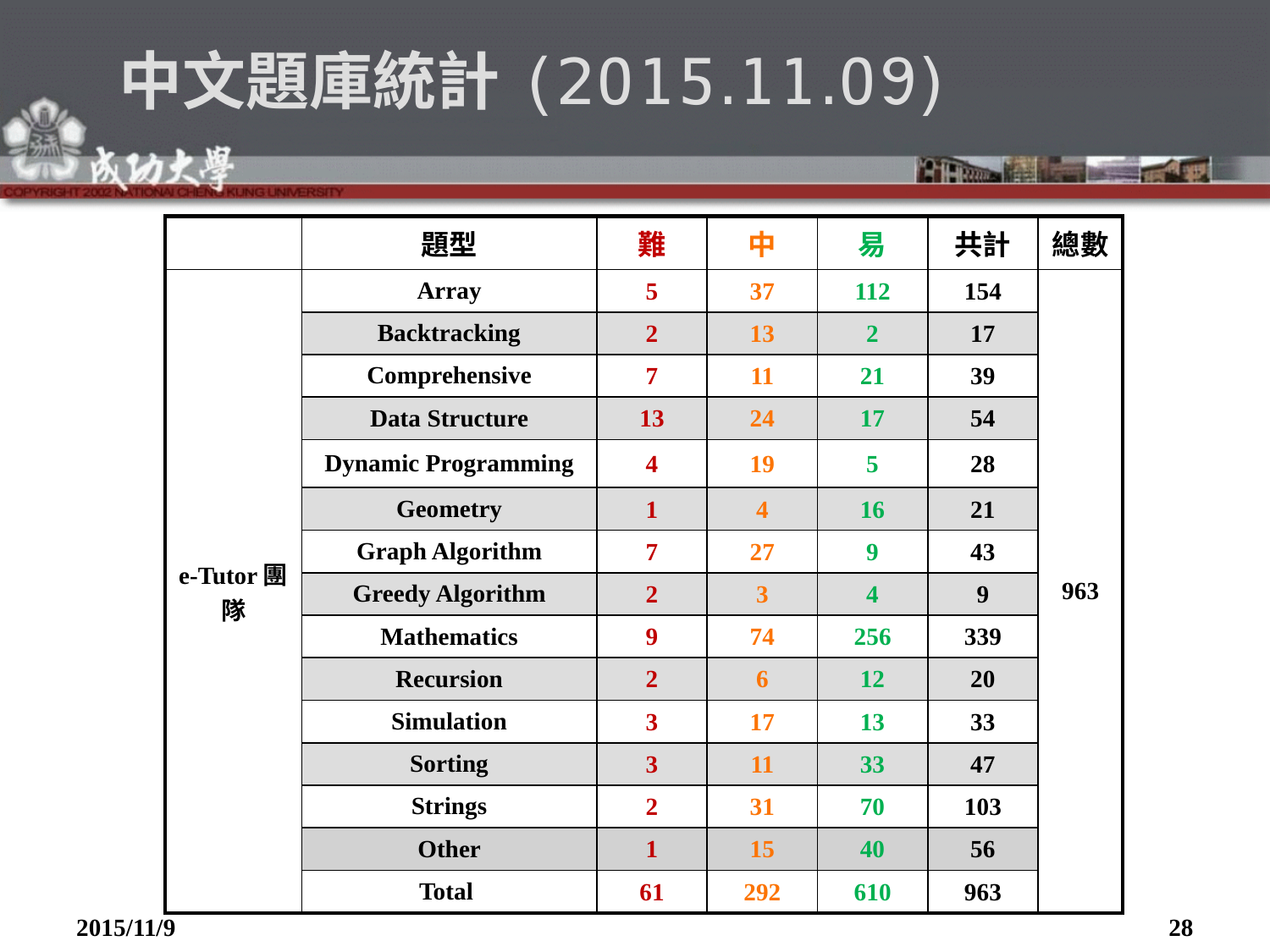

# 中文題庫統計 (2015.11.09)
|  | 題型 | 難 | 中 | 易 | 共計 | 總數 |
| --- | --- | --- | --- | --- | --- | --- |
| e-Tutor團隊 | Array | 5 | 37 | 112 | 154 | 963 |
|  | Backtracking | 2 | 13 | 2 | 17 |  |
|  | Comprehensive | 7 | 11 | 21 | 39 |  |
|  | Data Structure | 13 | 24 | 17 | 54 |  |
|  | Dynamic Programming | 4 | 19 | 5 | 28 |  |
|  | Geometry | 1 | 4 | 16 | 21 |  |
|  | Graph Algorithm | 7 | 27 | 9 | 43 |  |
|  | Greedy Algorithm | 2 | 3 | 4 | 9 |  |
|  | Mathematics | 9 | 74 | 256 | 339 |  |
|  | Recursion | 2 | 6 | 12 | 20 |  |
|  | Simulation | 3 | 17 | 13 | 33 |  |
|  | Sorting | 3 | 11 | 33 | 47 |  |
|  | Strings | 2 | 31 | 70 | 103 |  |
|  | Other | 1 | 15 | 40 | 56 |  |
|  | Total | 61 | 292 | 610 | 963 |  |
2015/11/9
28